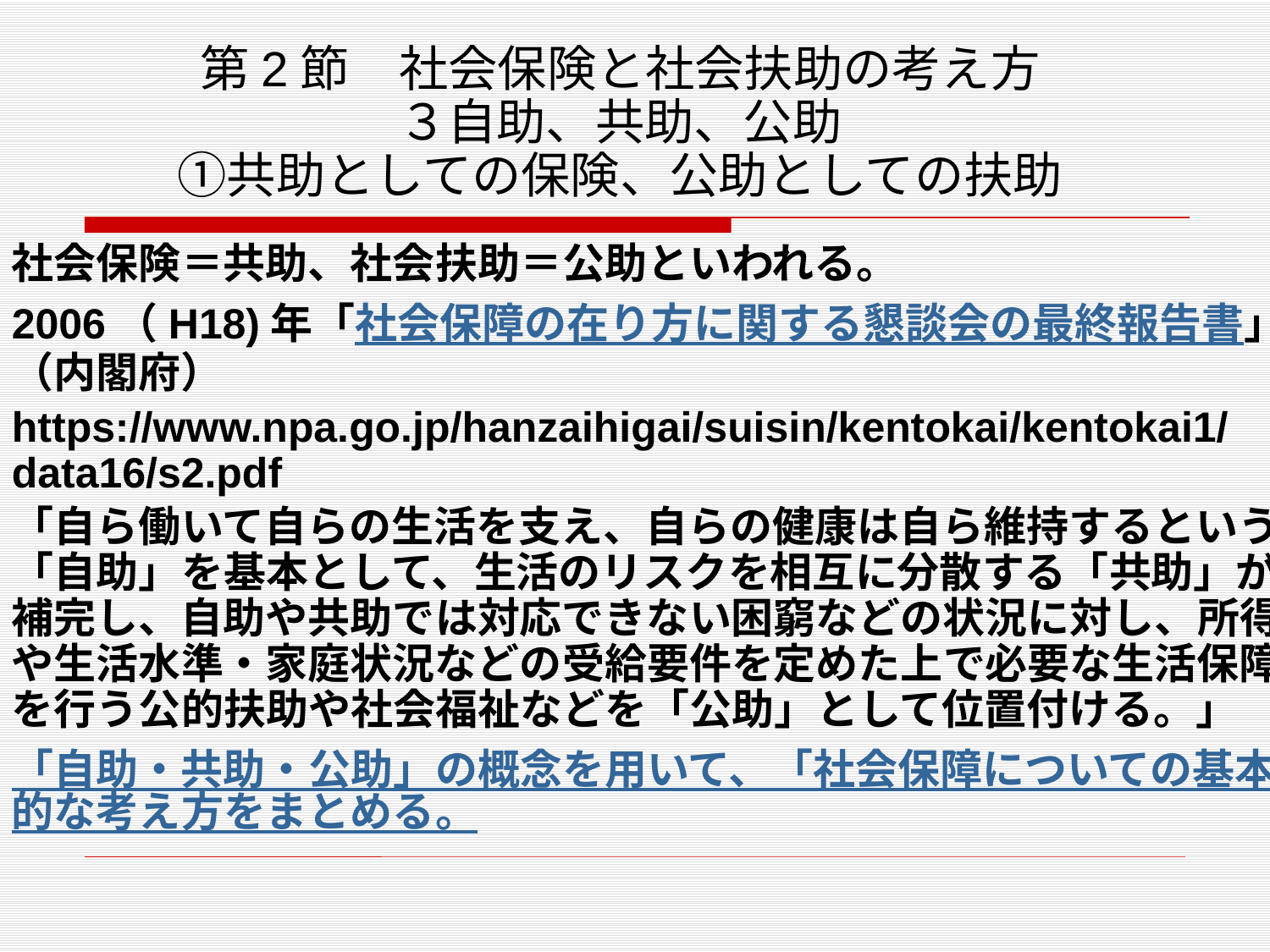

# 第2節　社会保険と社会扶助の考え方 ３自助、共助、公助 ①共助としての保険、公助としての扶助
社会保険＝共助、社会扶助＝公助といわれる。
2006（H18)年「社会保障の在り方に関する懇談会の最終報告書」（内閣府）
https://www.npa.go.jp/hanzaihigai/suisin/kentokai/kentokai1/data16/s2.pdf
「自ら働いて自らの生活を支え、自らの健康は自ら維持するという「自助」を基本として、生活のリスクを相互に分散する「共助」が補完し、自助や共助では対応できない困窮などの状況に対し、所得や生活水準・家庭状況などの受給要件を定めた上で必要な生活保障を行う公的扶助や社会福祉などを「公助」として位置付ける。」
「自助・共助・公助」の概念を用いて、「社会保障についての基本的な考え方をまとめる。